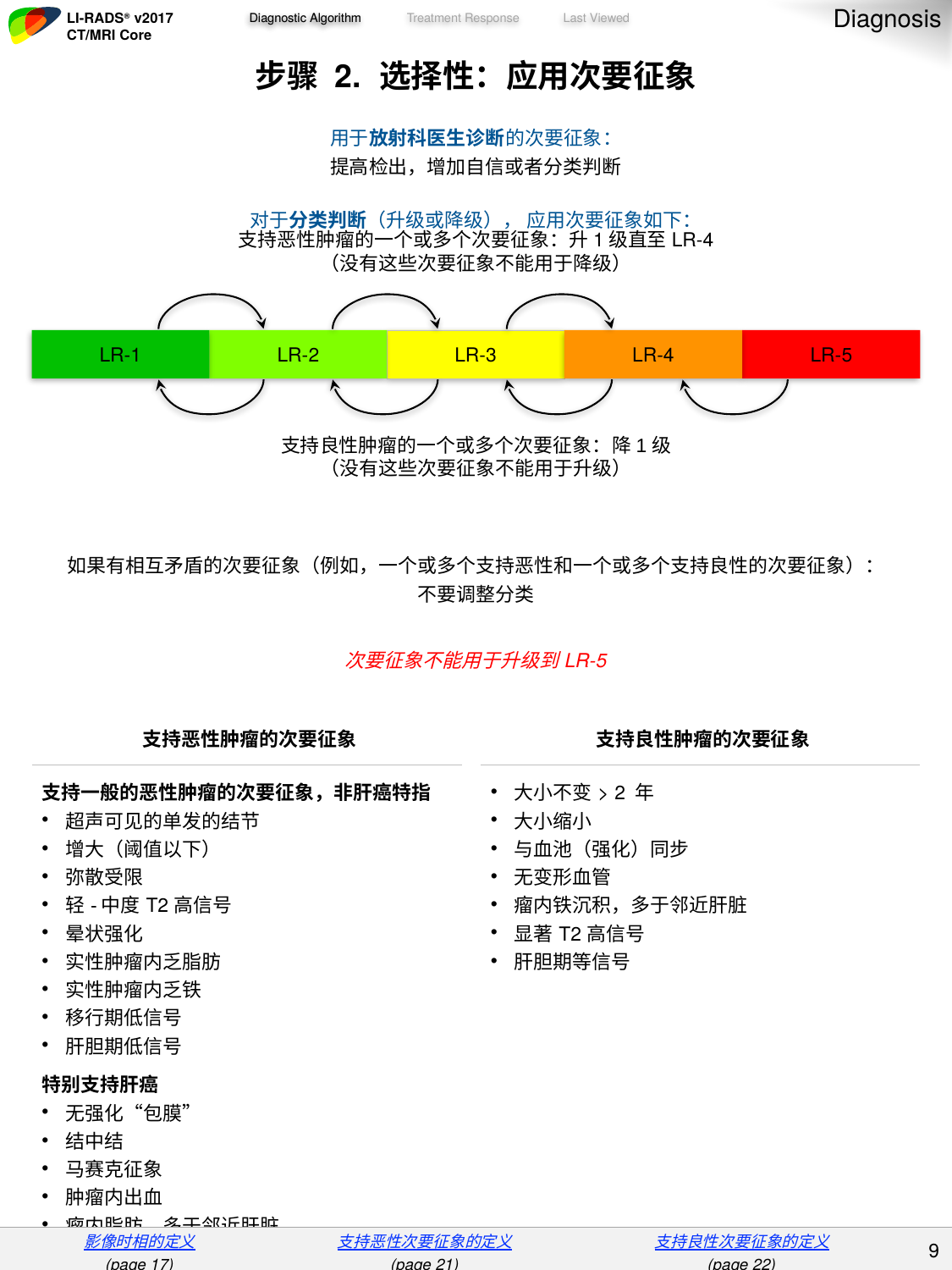

Diagnosis
Diagnostic Algorithm
| 步骤 2. 选择性：应用次要征象 |  |  |
| --- | --- | --- |
| 用于放射科医生诊断的次要征象： 提高检出，增加自信或者分类判断 |  |  |
| 对于分类判断（升级或降级）， 应用次要征象如下： |  |  |
| 如果有相互矛盾的次要征象（例如，一个或多个支持恶性和一个或多个支持良性的次要征象）： 不要调整分类 |  |  |
| 次要征象不能用于升级到LR-5 |  |  |
| 支持恶性肿瘤的次要征象 |  | 支持良性肿瘤的次要征象 |
| 支持一般的恶性肿瘤的次要征象，非肝癌特指 超声可见的单发的结节 增大（阈值以下） 弥散受限 轻-中度T2高信号 晕状强化 实性肿瘤内乏脂肪 实性肿瘤内乏铁 移行期低信号 肝胆期低信号 特别支持肝癌 无强化“包膜” 结中结 马赛克征象 肿瘤内出血 瘤内脂肪，多于邻近肝脏 |  | 大小不变> 2 年 大小缩小 与血池（强化）同步 无变形血管 瘤内铁沉积，多于邻近肝脏 显著T2高信号 肝胆期等信号 |
| 如果不确定任何次要征象的有无：认为没有那个征象 |  |  |
支持恶性肿瘤的一个或多个次要征象：升1级直至LR-4
（没有这些次要征象不能用于降级）

LR-1
LR-2
LR-3
LR-4
LR-5

支持良性肿瘤的一个或多个次要征象：降1级
（没有这些次要征象不能用于升级）
| 影像时相的定义 (page 17) | 支持恶性次要征象的定义 (page 21) | 支持良性次要征象的定义 (page 22) |  |
| --- | --- | --- | --- |
9